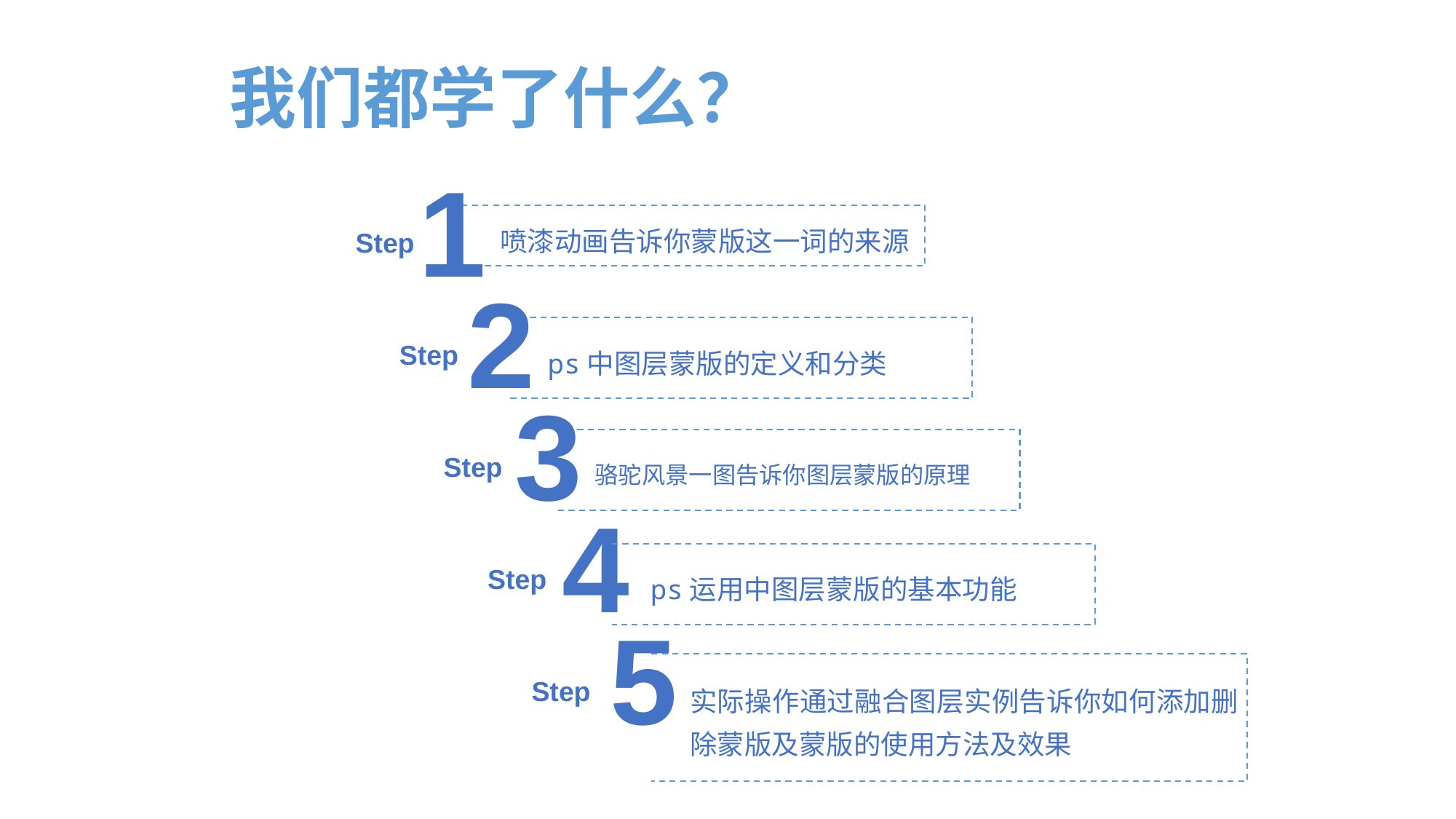

# 我们都学了什么？
1
Step
喷漆动画告诉你蒙版这一词的来源
2
Step
ps中图层蒙版的定义和分类
3
Step
骆驼风景一图告诉你图层蒙版的原理
4
Step
ps运用中图层蒙版的基本功能
5
Step
实际操作通过融合图层实例告诉你如何添加删除蒙版及蒙版的使用方法及效果